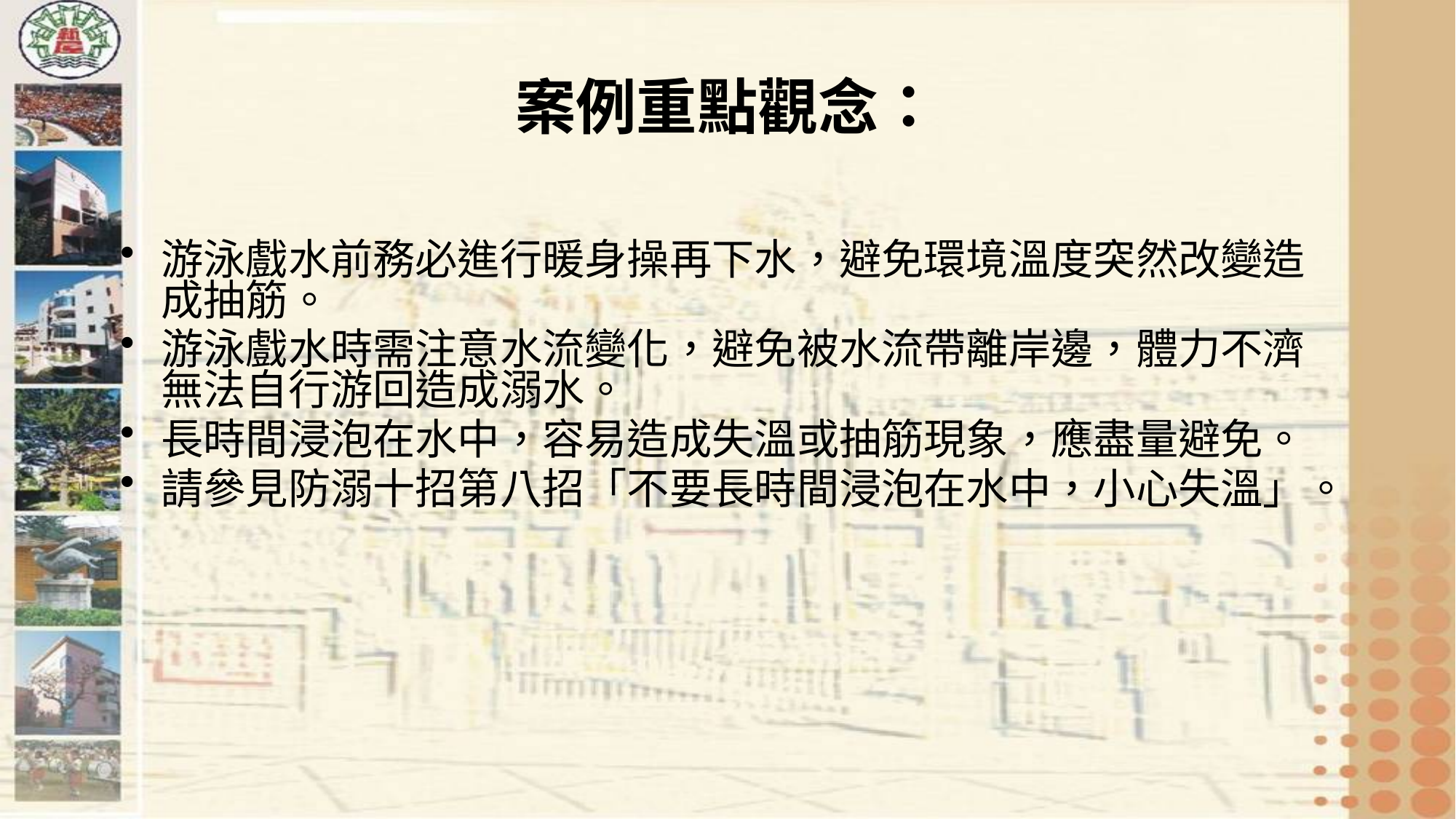

# 案例重點觀念：
游泳戲水前務必進行暖身操再下水，避免環境溫度突然改變造成抽筋。
游泳戲水時需注意水流變化，避免被水流帶離岸邊，體力不濟無法自行游回造成溺水。
長時間浸泡在水中，容易造成失溫或抽筋現象，應盡量避免。
請參見防溺十招第八招「不要長時間浸泡在水中，小心失溫」。